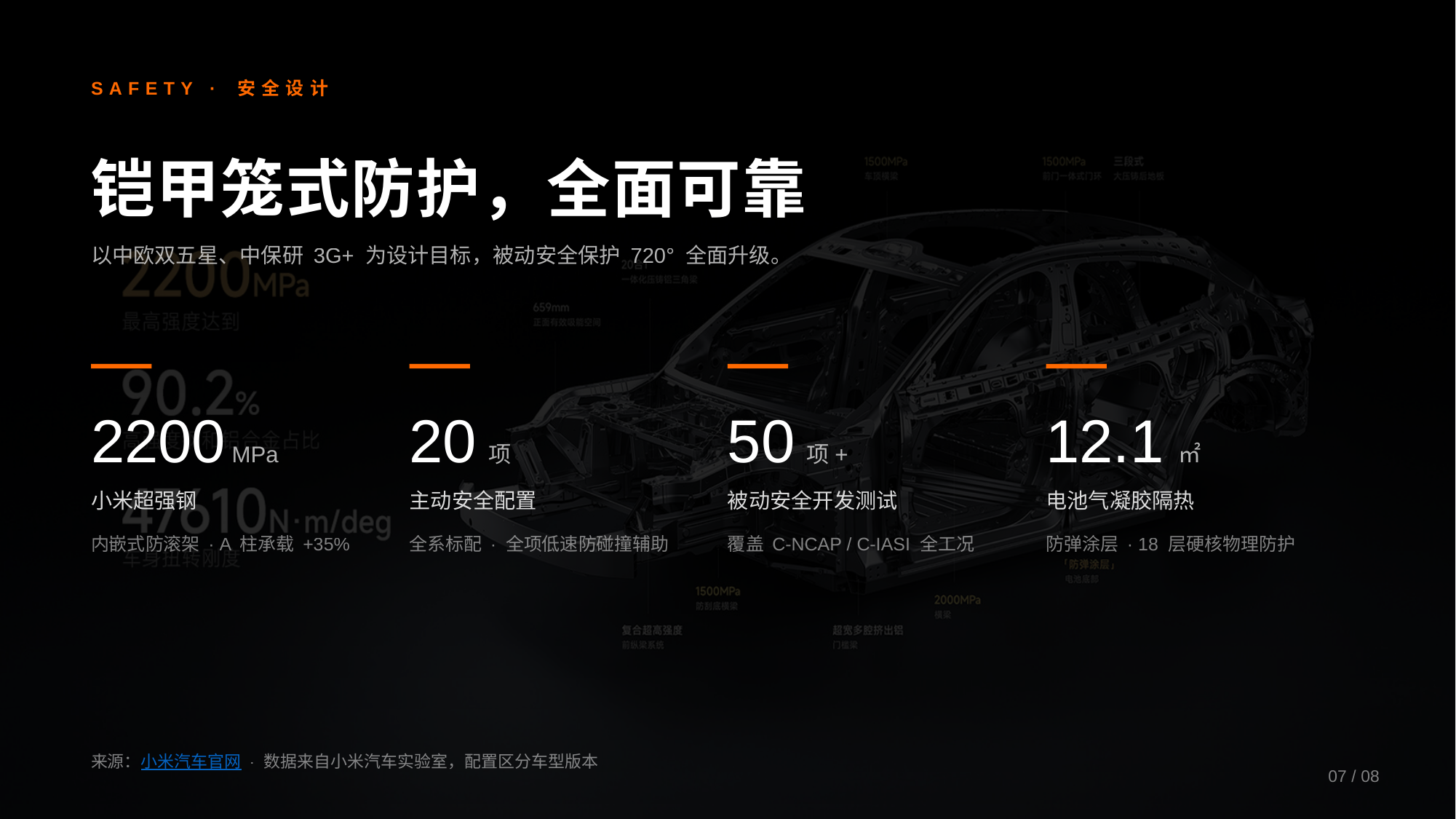

SAFETY · 安全设计
铠甲笼式防护，全面可靠
以中欧双五星、中保研 3G+ 为设计目标，被动安全保护 720° 全面升级。

2200 MPa
20 项
50 项+
12.1㎡
小米超强钢
主动安全配置
被动安全开发测试
电池气凝胶隔热
内嵌式防滚架 · A 柱承载 +35%
全系标配 · 全项低速防碰撞辅助
覆盖 C-NCAP / C-IASI 全工况
防弹涂层 · 18 层硬核物理防护
来源：小米汽车官网 · 数据来自小米汽车实验室，配置区分车型版本
07 / 08